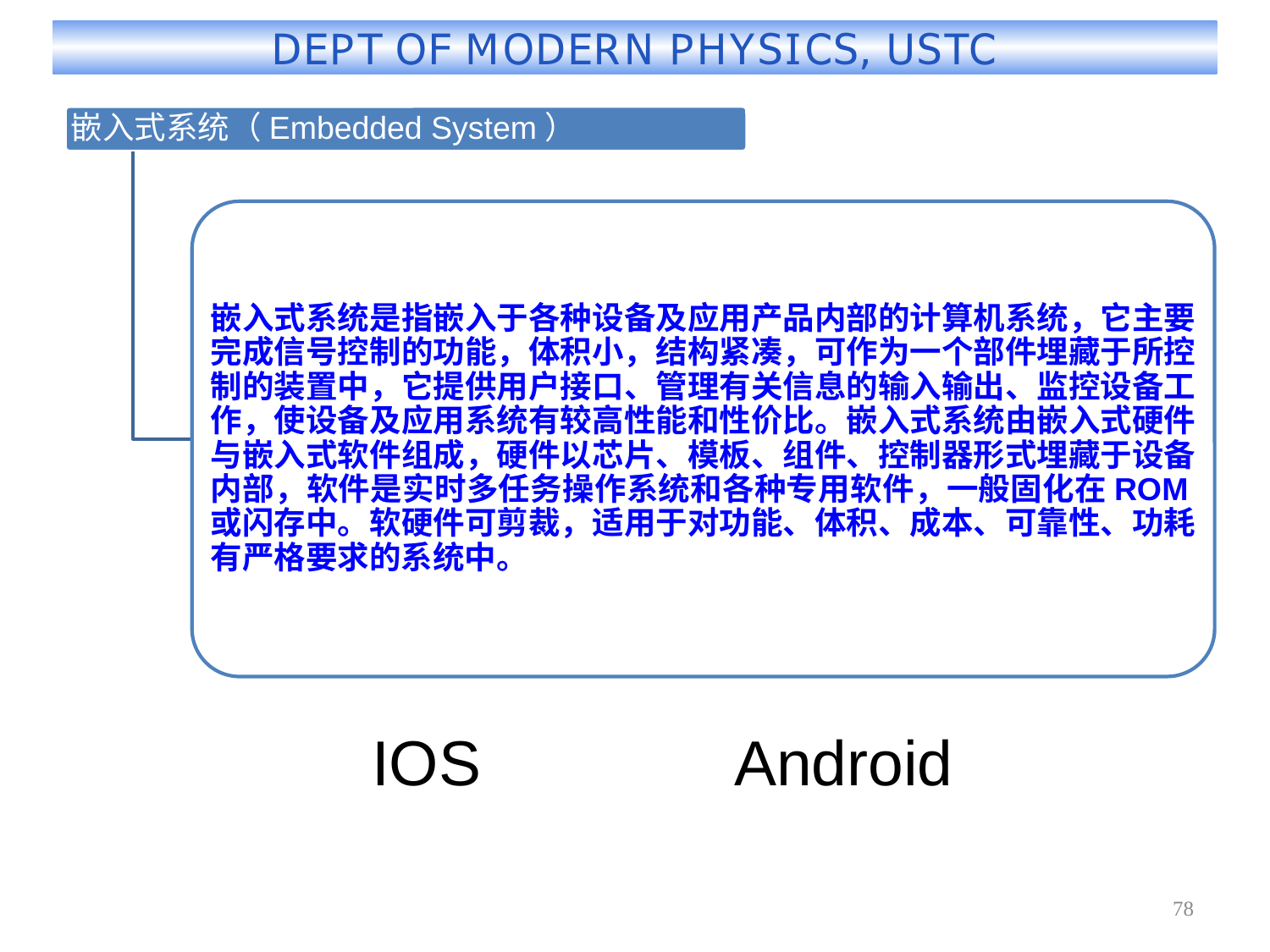

# 嵌入式系统（Embedded System）
嵌入式系统（Embedded System）
嵌入式系统是指嵌入于各种设备及应用产品内部的计算机系统，它主要完成信号控制的功能，体积小，结构紧凑，可作为一个部件埋藏于所控制的装置中，它提供用户接口、管理有关信息的输入输出、监控设备工作，使设备及应用系统有较高性能和性价比。嵌入式系统由嵌入式硬件与嵌入式软件组成，硬件以芯片、模板、组件、控制器形式埋藏于设备内部，软件是实时多任务操作系统和各种专用软件，一般固化在ROM或闪存中。软硬件可剪裁，适用于对功能、体积、成本、可靠性、功耗有严格要求的系统中。
IOS
Android
78